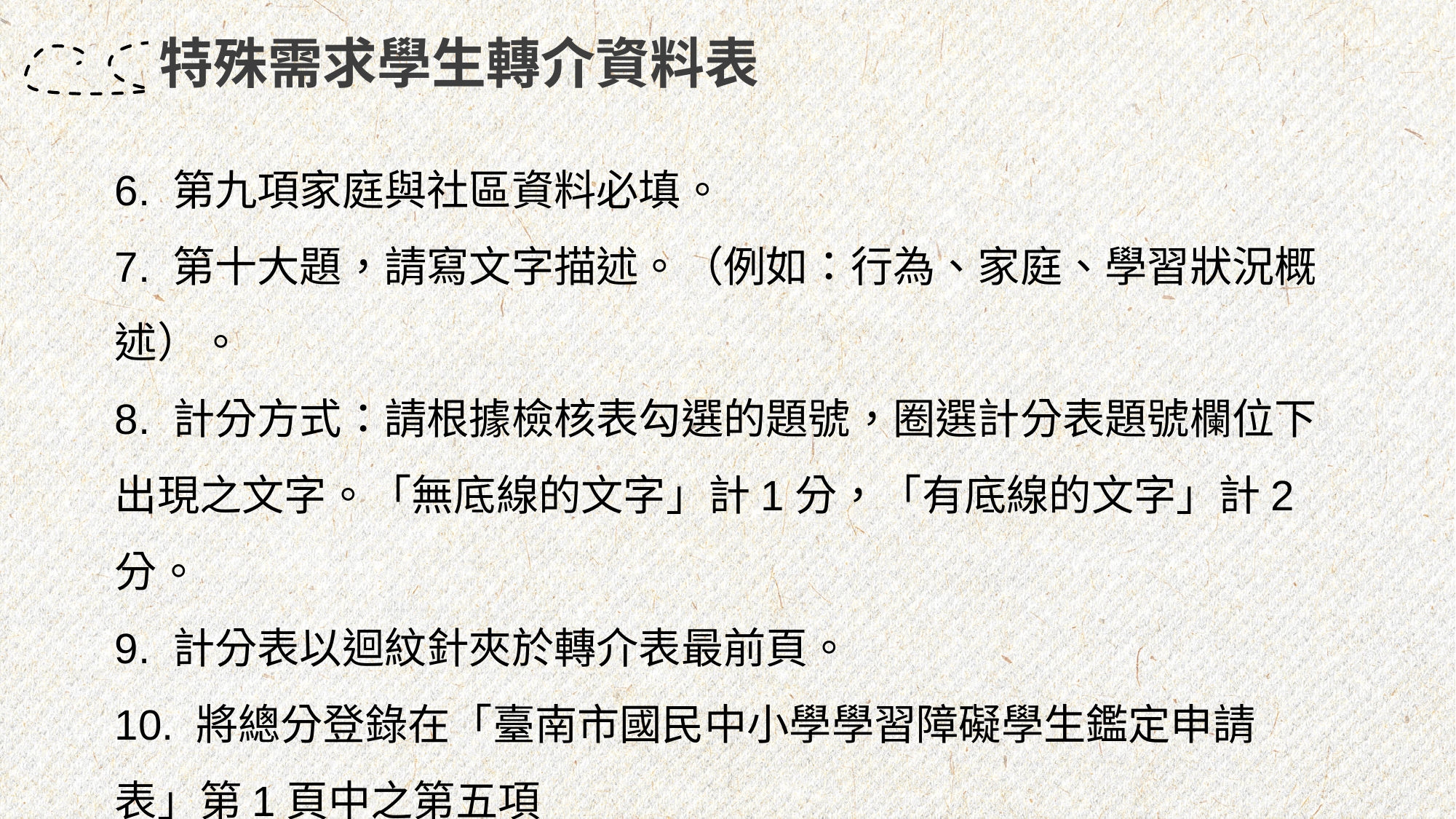

特殊需求學生轉介資料表

6. 第九項家庭與社區資料必填。
7. 第十大題，請寫文字描述。（例如：行為、家庭、學習狀況概述）。
8. 計分方式：請根據檢核表勾選的題號，圈選計分表題號欄位下出現之文字。「無底線的文字」計1分，「有底線的文字」計2分。
9. 計分表以迴紋針夾於轉介表最前頁。
10. 將總分登錄在「臺南市國民中小學學習障礙學生鑑定申請表」第1頁中之第五項